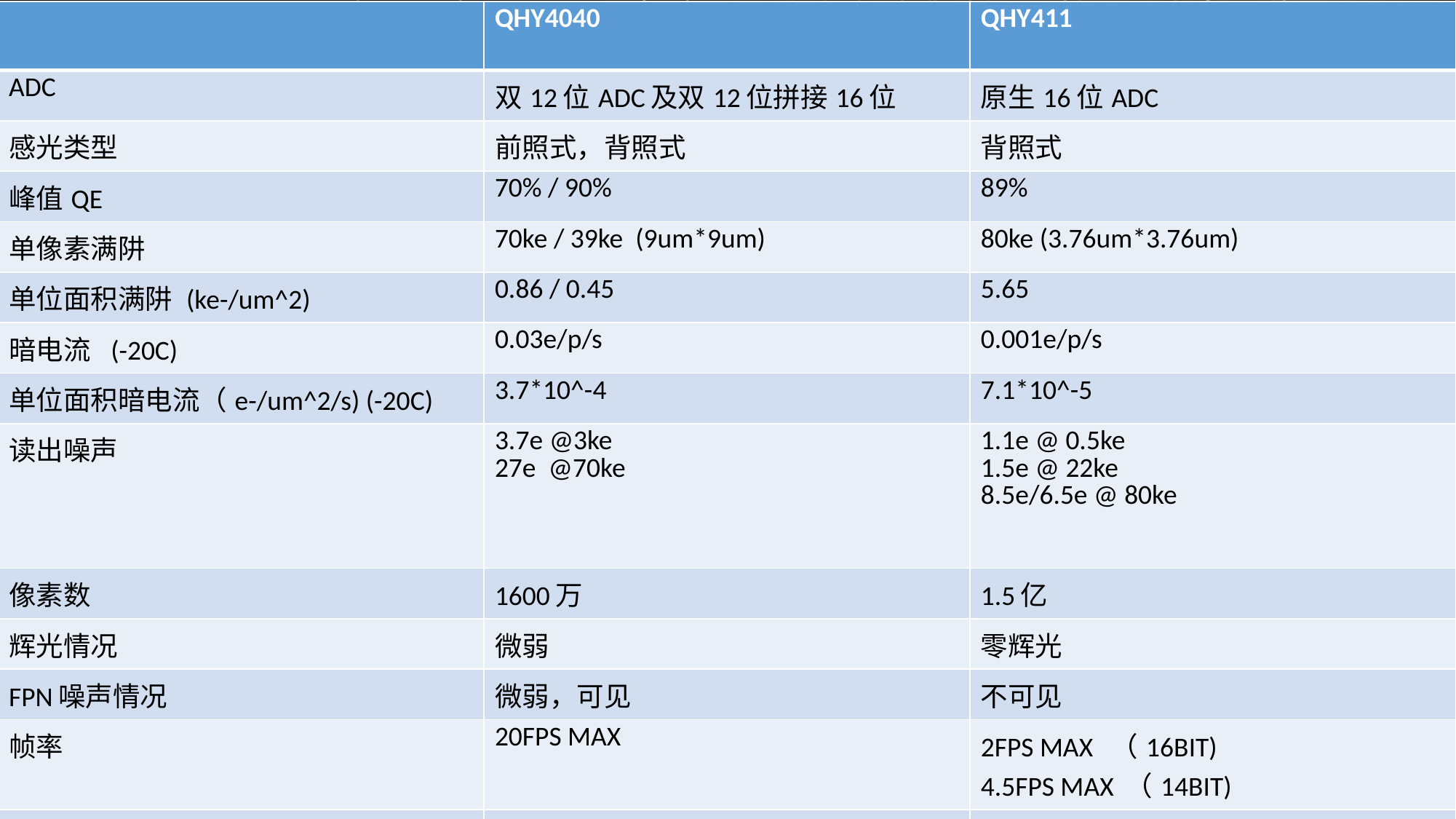

|  | QHY4040 | QHY411 |
| --- | --- | --- |
| ADC | 双12位ADC及双12位拼接16位 | 原生16位ADC |
| 感光类型 | 前照式，背照式 | 背照式 |
| 峰值QE | 70% / 90% | 89% |
| 单像素满阱 | 70ke / 39ke (9um\*9um) | 80ke (3.76um\*3.76um) |
| 单位面积满阱 (ke-/um^2) | 0.86 / 0.45 | 5.65 |
| 暗电流 (-20C) | 0.03e/p/s | 0.001e/p/s |
| 单位面积暗电流（e-/um^2/s) (-20C) | 3.7\*10^-4 | 7.1\*10^-5 |
| 读出噪声 | 3.7e @3ke 27e @70ke | 1.1e @ 0.5ke 1.5e @ 22ke 8.5e/6.5e @ 80ke |
| 像素数 | 1600万 | 1.5亿 |
| 辉光情况 | 微弱 | 零辉光 |
| FPN噪声情况 | 微弱，可见 | 不可见 |
| 帧率 | 20FPS MAX | 2FPS MAX （16BIT) 4.5FPS MAX （14BIT) |
| 适用领域 | 较短曝光，高帧频应用 如人卫，空间碎片等 | 较短到较长曝光 时域天文，天文测光，光谱仪 |